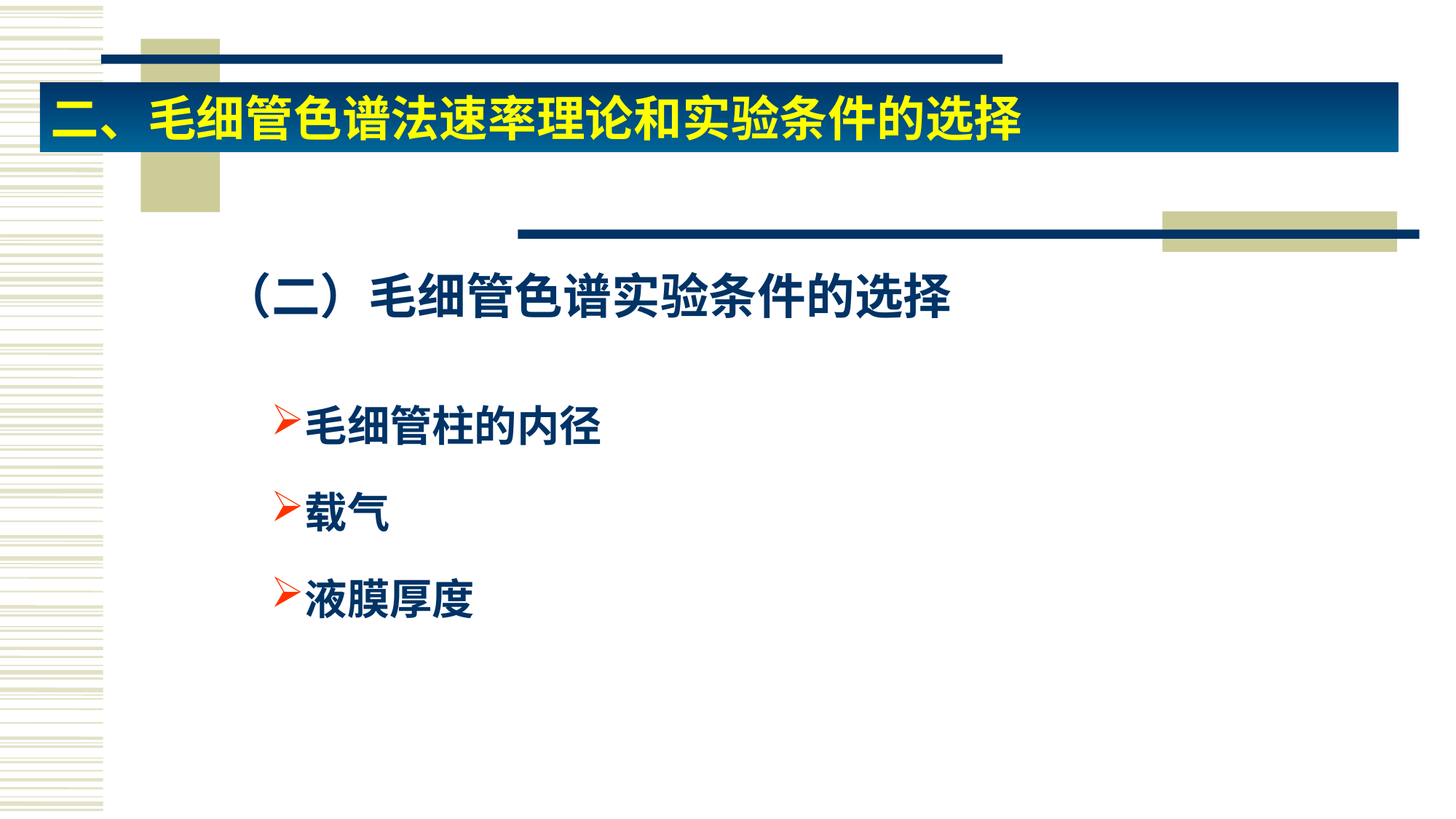

二、毛细管色谱法速率理论和实验条件的选择
（二）毛细管色谱实验条件的选择
毛细管柱的内径
载气
液膜厚度